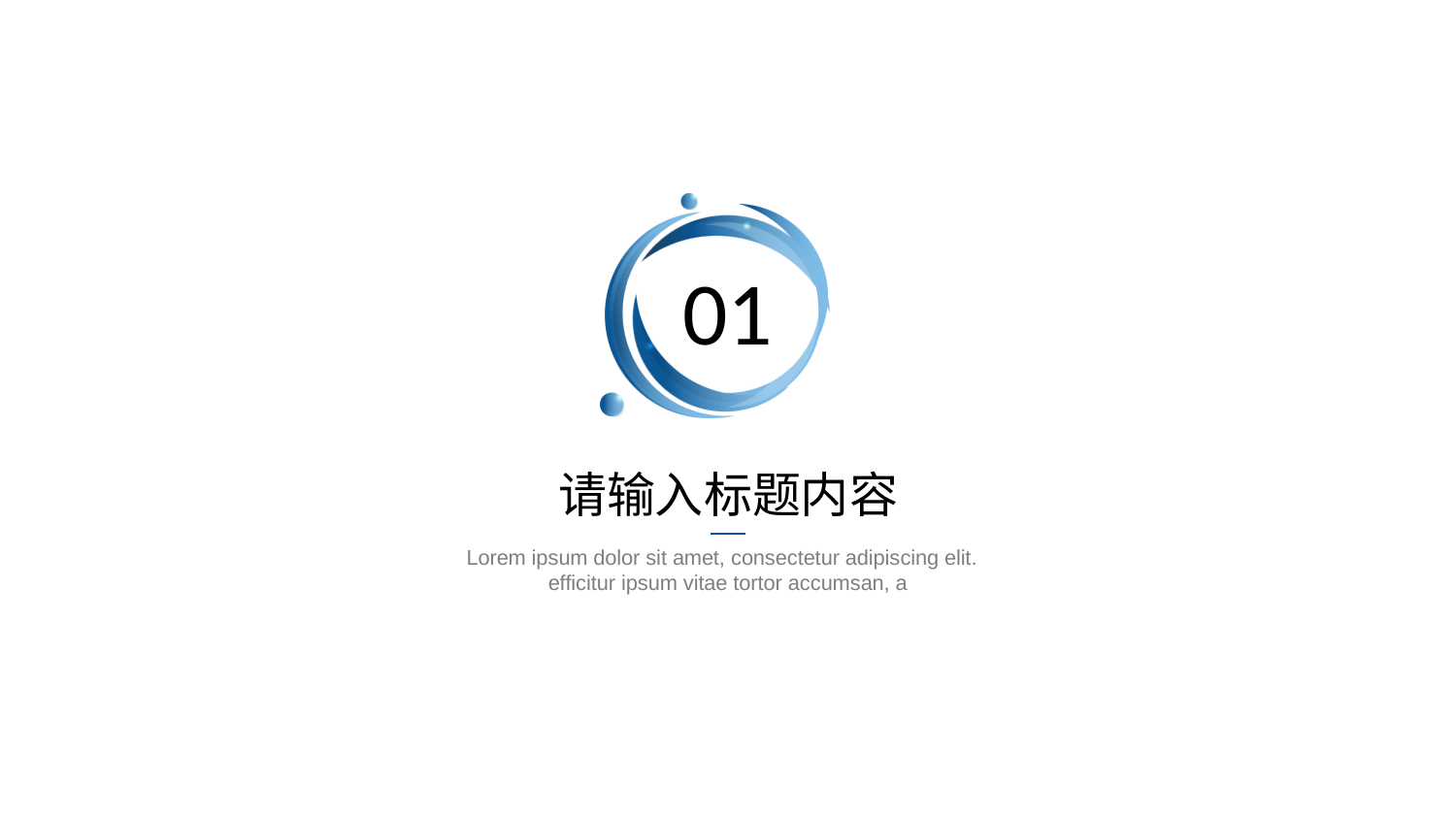

01
请输入标题内容
Lorem ipsum dolor sit amet, consectetur adipiscing elit.   efficitur ipsum vitae tortor accumsan, a